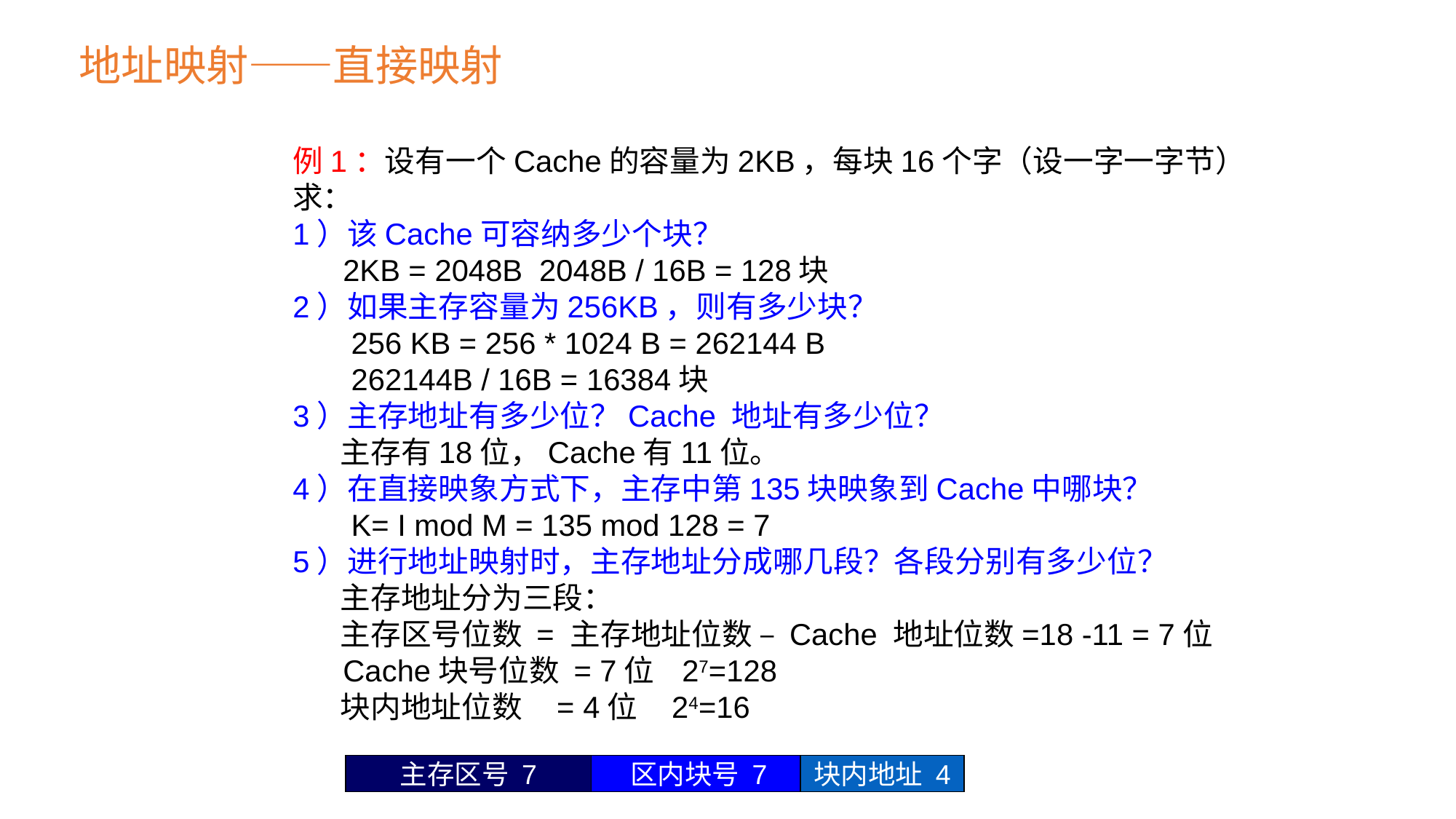

地址映射——直接映射
例1：设有一个Cache的容量为2KB，每块16个字（设一字一字节）
求：
1）该Cache可容纳多少个块？
      2KB = 2048B  2048B / 16B = 128块
2）如果主存容量为256KB，则有多少块？
       256 KB = 256 * 1024 B = 262144 B
       262144B / 16B = 16384块
3）主存地址有多少位？Cache 地址有多少位？
      主存有18位，Cache有11位。
4）在直接映象方式下，主存中第135块映象到Cache中哪块？
       K= I mod M = 135 mod 128 = 7
5）进行地址映射时，主存地址分成哪几段？各段分别有多少位？
      主存地址分为三段：
      主存区号位数 = 主存地址位数 – Cache 地址位数=18 -11 = 7位
      Cache块号位数 = 7位   27=128
      块内地址位数    = 4位    24=16
主存区号 7
区内块号 7
块内地址 4